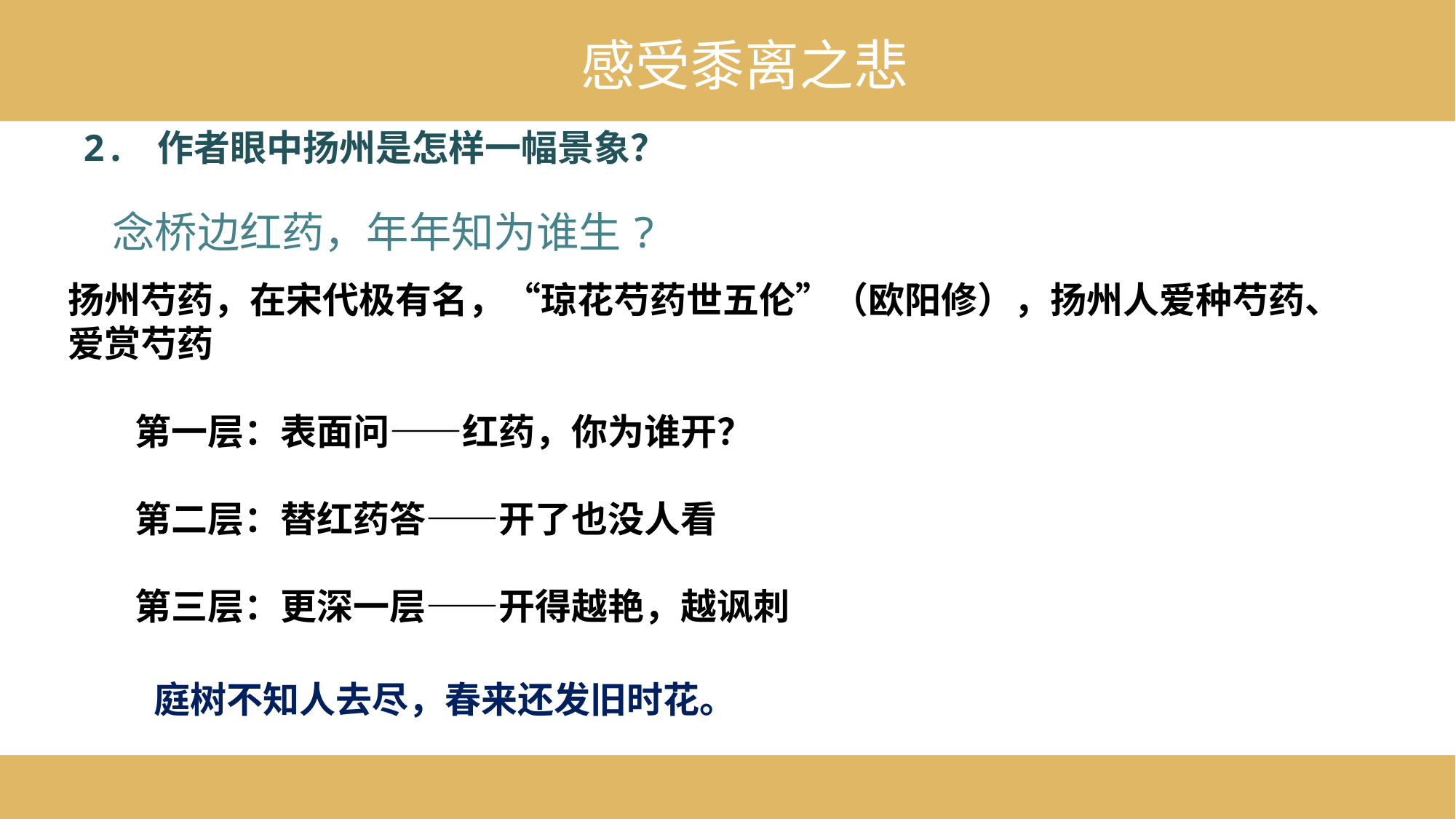

感受黍离之悲
2. 作者眼中扬州是怎样一幅景象？

念桥边红药，年年知为谁生?

扬州芍药，在宋代极有名，“琼花芍药世五伦”（欧阳修），扬州人爱种芍药、爱赏芍药
第一层：表面问——红药，你为谁开？
第二层：替红药答——开了也没人看
第三层：更深一层——开得越艳，越讽刺
庭树不知人去尽，春来还发旧时花。